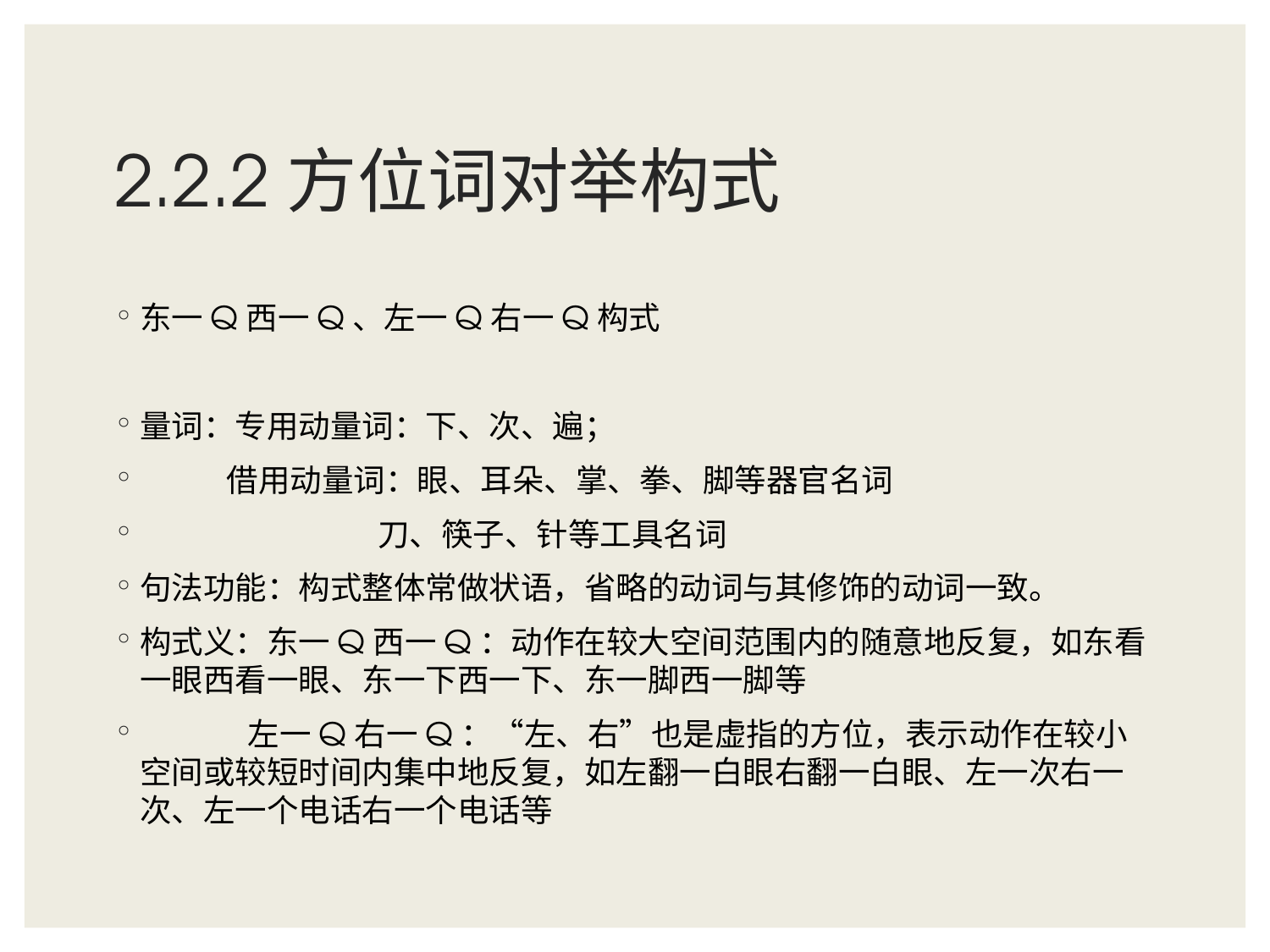

# 2.2.2方位词对举构式
东一Q西一Q、左一Q右一Q构式

量词：专用动量词：下、次、遍；
           借用动量词：眼、耳朵、掌、拳、脚等器官名词
                                刀、筷子、针等工具名词
句法功能：构式整体常做状语，省略的动词与其修饰的动词一致。
构式义：东一Q西一Q：动作在较大空间范围内的随意地反复，如东看一眼西看一眼、东一下西一下、东一脚西一脚等
              左一Q右一Q：“左、右”也是虚指的方位，表示动作在较小空间或较短时间内集中地反复，如左翻一白眼右翻一白眼、左一次右一次、左一个电话右一个电话等